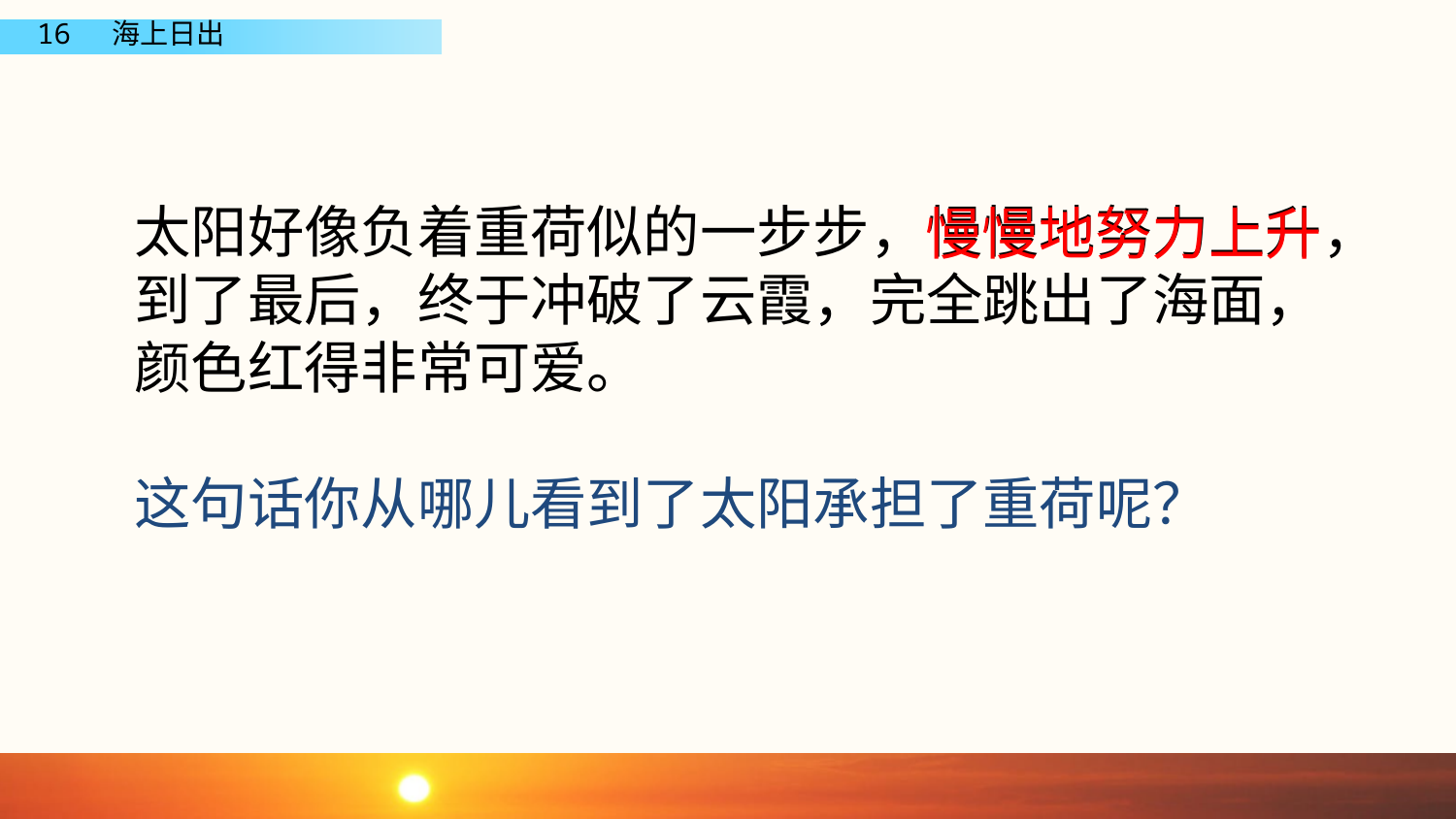

太阳好像负着重荷似的一步步，慢慢地努力上升，到了最后，终于冲破了云霞，完全跳出了海面，颜色红得非常可爱。

这句话你从哪儿看到了太阳承担了重荷呢？

慢慢地努力上升